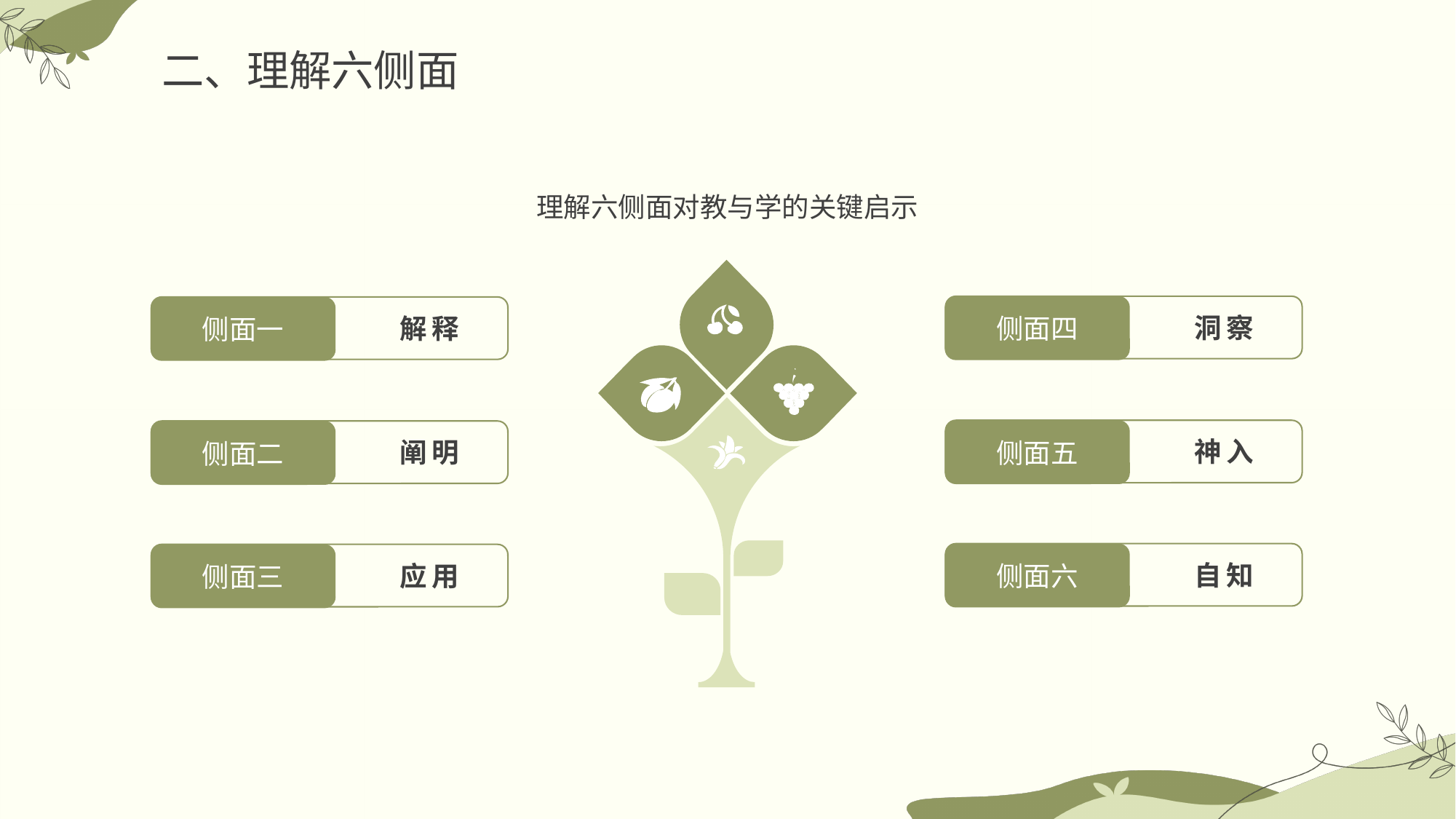

二、理解六侧面
理解六侧面对教与学的关键启示

侧面四
洞察

侧面五
神入

侧面六
自知

侧面一
解释

侧面二
阐明

侧面三
应用